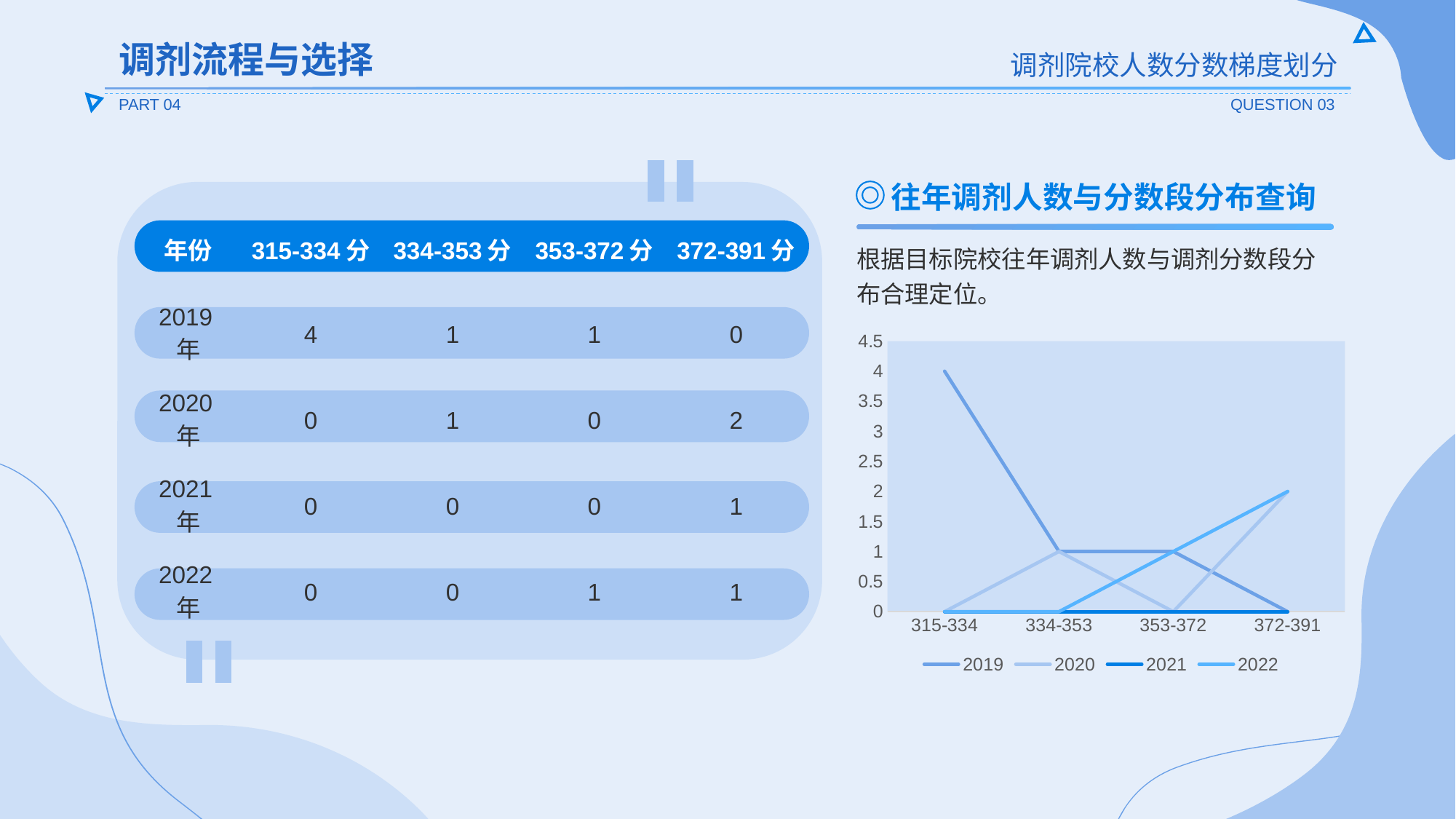

调剂流程与选择
调剂院校人数分数梯度划分
PART 04
QUESTION 03
往年调剂人数与分数段分布查询

| 年份 | 315-334分 | 334-353分 | 353-372分 | 372-391分 |
| --- | --- | --- | --- | --- |
| 2019年 | 4 | 1 | 1 | 0 |
| 2020年 | 0 | 1 | 0 | 2 |
| 2021年 | 0 | 0 | 0 | 1 |
| 2022年 | 0 | 0 | 1 | 1 |

根据目标院校往年调剂人数与调剂分数段分布合理定位。

### Chart

| Category | 2019 | 2020 | 2021 | 2022 |
|---|---|---|---|---|
| 315-334 | 4.0 | 0.0 | 0.0 | 0.0 |
| 334-353 | 1.0 | 1.0 | 0.0 | 0.0 |
| 353-372 | 1.0 | 0.0 | 0.0 | 1.0 |
| 372-391 | 0.0 | 2.0 | 0.0 | 2.0 |